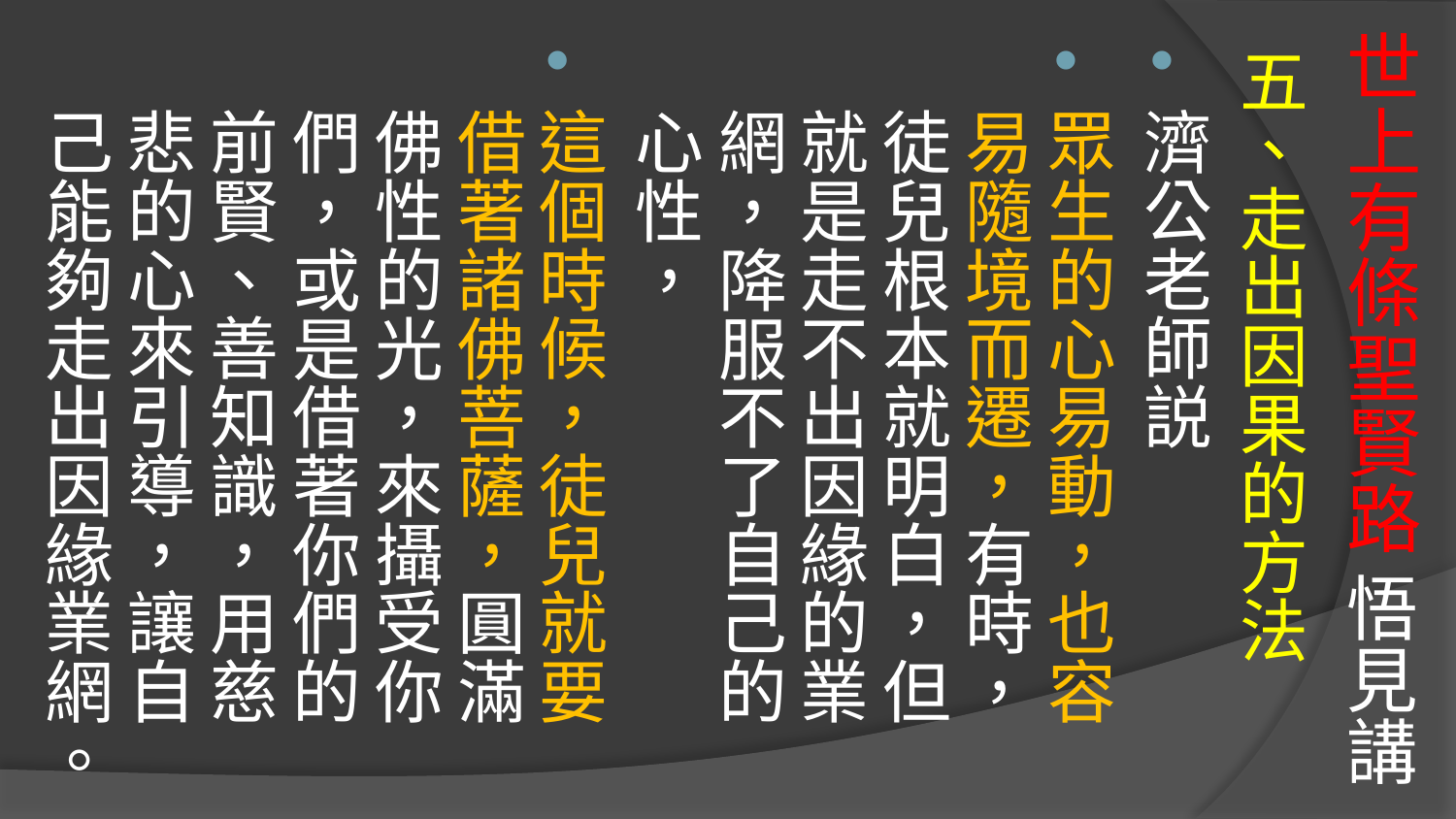

# 世上有條聖賢路 悟見講
五、走出因果的方法
濟公老師説
眾生的心易動，也容易隨境而遷，有時，徒兒根本就明白，但就是走不出因緣的業網，降服不了自己的心性，
這個時候，徒兒就要借著諸佛菩薩，圓滿佛性的光，來攝受你們，或是借著你們的前賢、善知識，用慈悲的心來引導，讓自己能夠走出因緣業網。